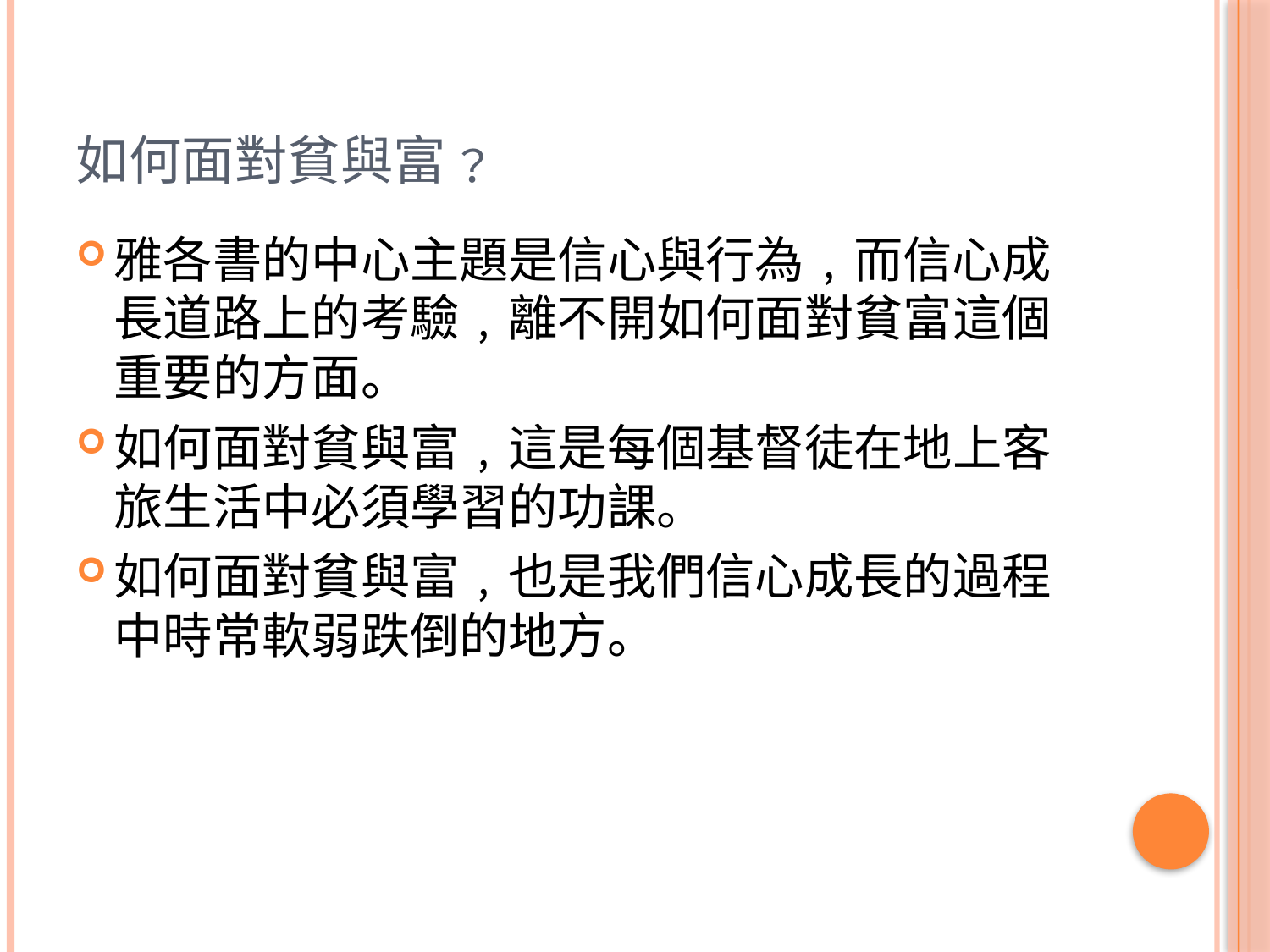

# 如何面對貧與富﹖
雅各書的中心主題是信心與行為﹐而信心成長道路上的考驗﹐離不開如何面對貧富這個重要的方面。
如何面對貧與富﹐這是每個基督徒在地上客旅生活中必須學習的功課。
如何面對貧與富﹐也是我們信心成長的過程中時常軟弱跌倒的地方。